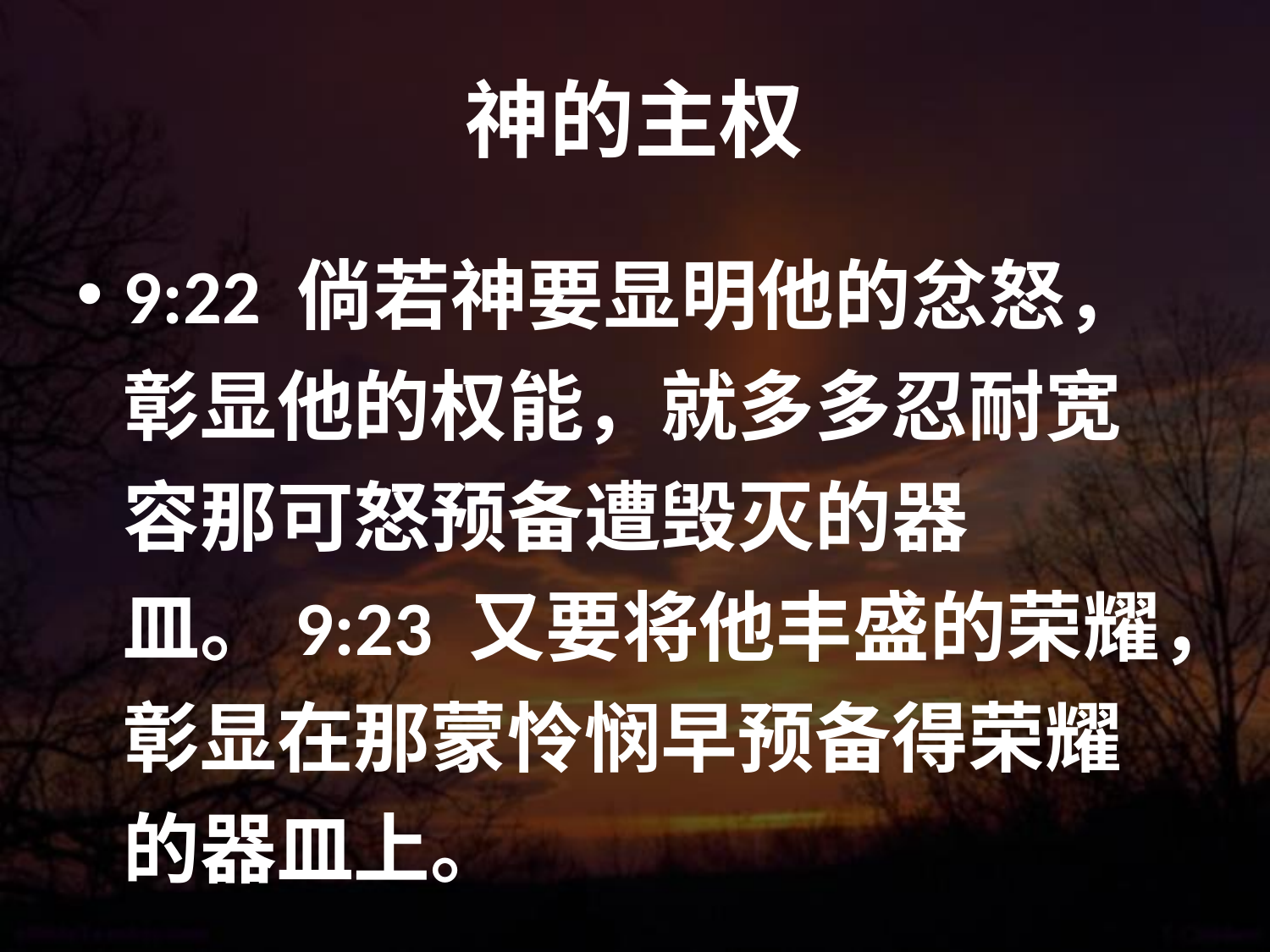

# 神的主权
9:22 倘若神要显明他的忿怒，彰显他的权能，就多多忍耐宽容那可怒预备遭毁灭的器皿。9:23 又要将他丰盛的荣耀，彰显在那蒙怜悯早预备得荣耀的器皿上。